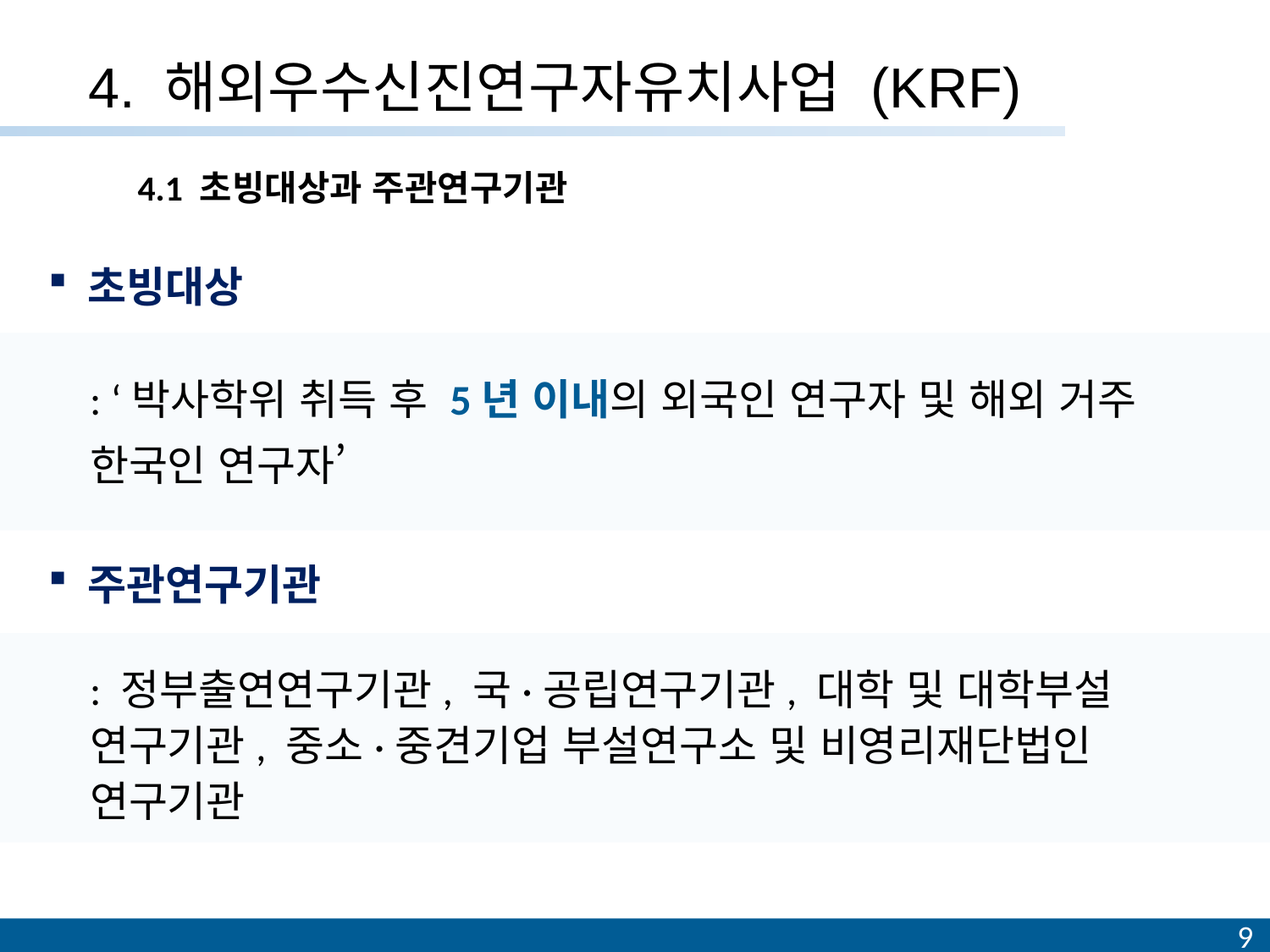

# 4. 해외우수신진연구자유치사업 (KRF)

4.1 초빙대상과 주관연구기관
초빙대상

: ‘박사학위 취득 후 5년 이내의 외국인 연구자 및 해외 거주 한국인 연구자’
주관연구기관

: 정부출연연구기관, 국·공립연구기관, 대학 및 대학부설 연구기관, 중소·중견기업 부설연구소 및 비영리재단법인 연구기관
9